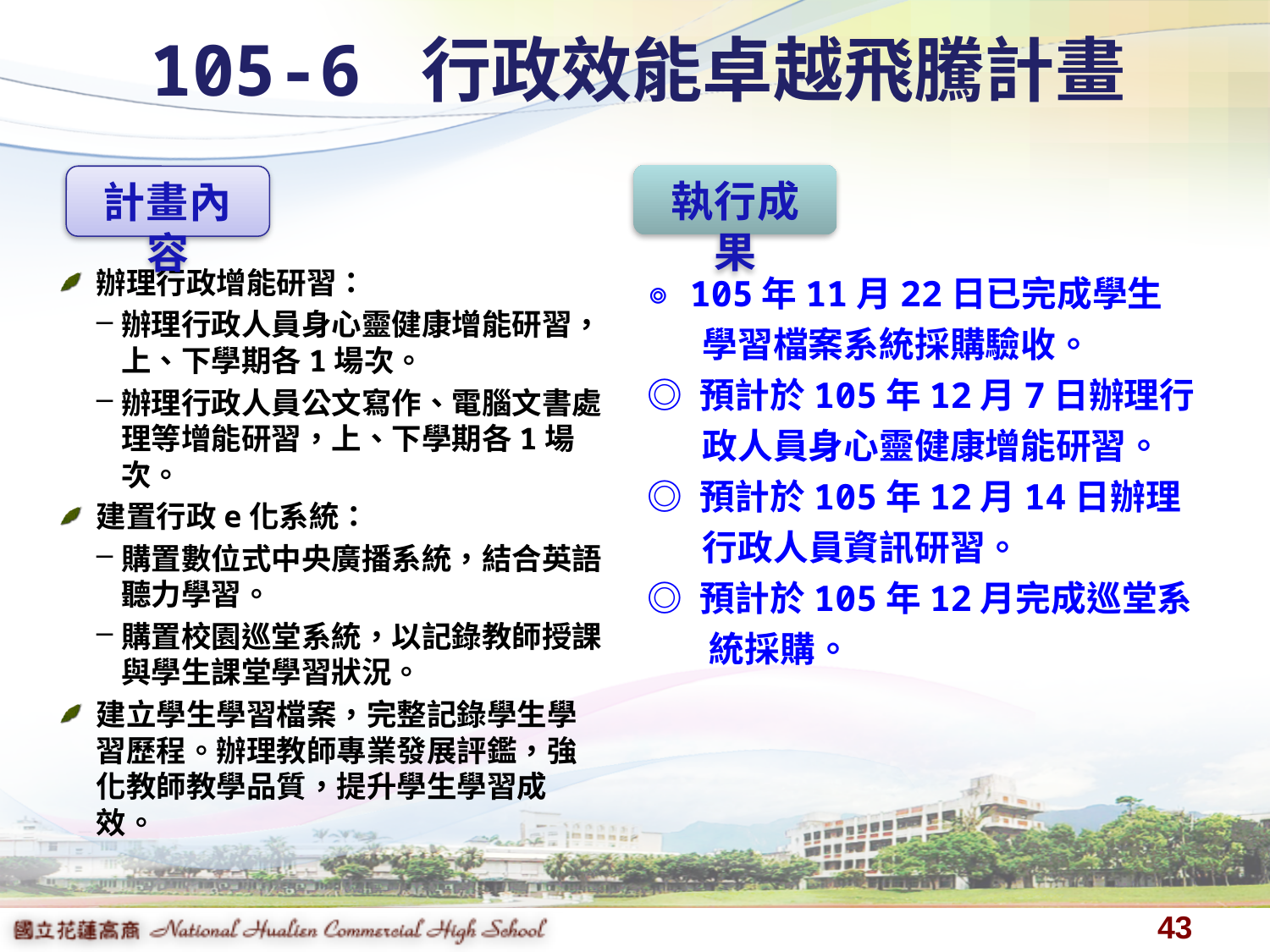

# 105-6 行政效能卓越飛騰計畫
執行成果
計畫內容
◎ 105年11月22日已完成學生學習檔案系統採購驗收。
◎ 預計於105年12月7日辦理行政人員身心靈健康增能研習。
◎ 預計於105年12月14日辦理行政人員資訊研習。
◎ 預計於105年12月完成巡堂系統採購。
辦理行政增能研習：
辦理行政人員身心靈健康增能研習，上、下學期各1場次。
辦理行政人員公文寫作、電腦文書處理等增能研習，上、下學期各1場次。
建置行政e化系統：
購置數位式中央廣播系統，結合英語聽力學習。
購置校園巡堂系統，以記錄教師授課與學生課堂學習狀況。
建立學生學習檔案，完整記錄學生學習歷程。辦理教師專業發展評鑑，強化教師教學品質，提升學生學習成效。